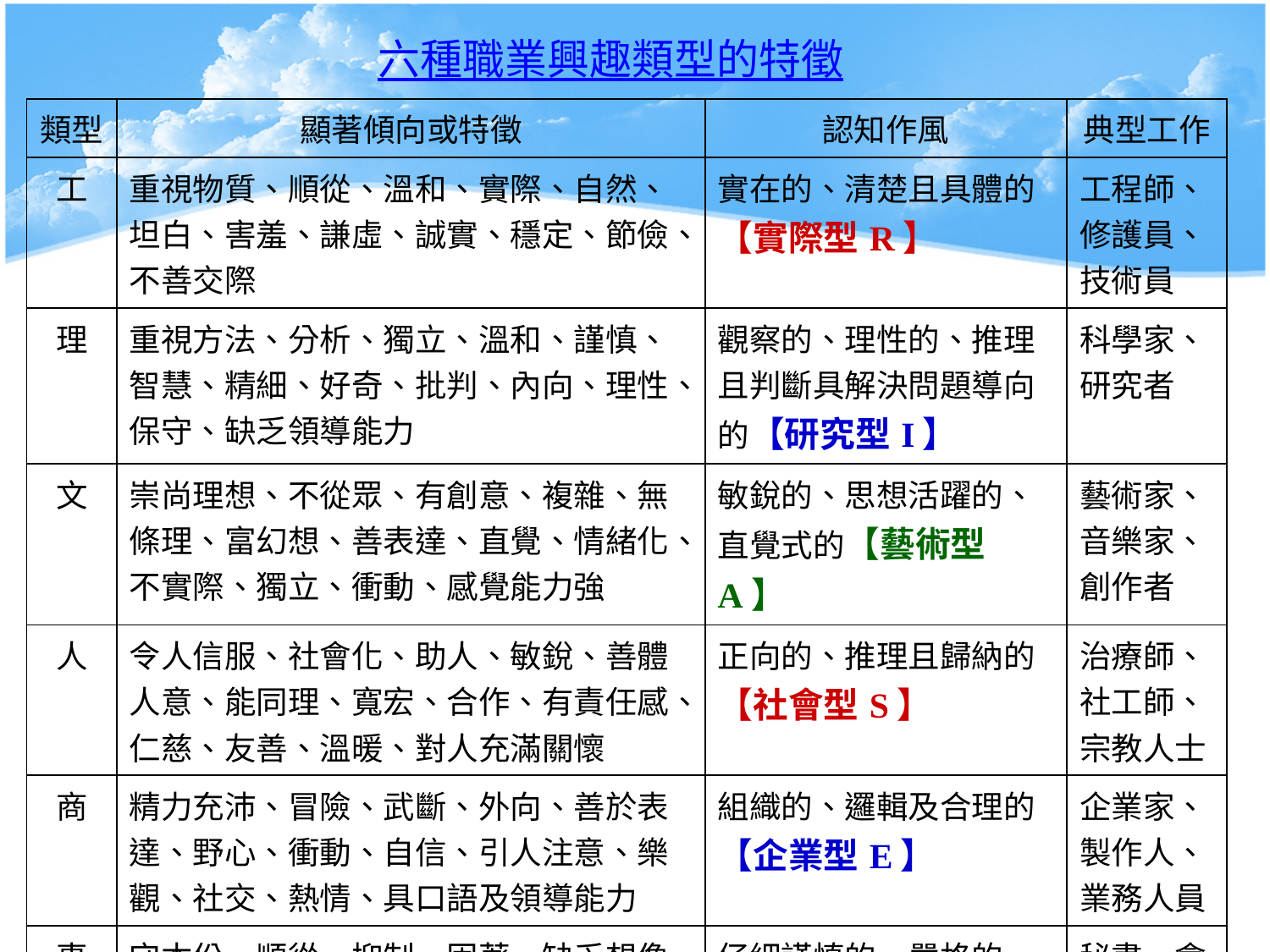

六種職業興趣類型的特徵
| 類型 | 顯著傾向或特徵 | 認知作風 | 典型工作 |
| --- | --- | --- | --- |
| 工 | 重視物質、順從、溫和、實際、自然、坦白、害羞、謙虛、誠實、穩定、節儉、不善交際 | 實在的、清楚且具體的 【實際型R】 | 工程師、修護員、技術員 |
| 理 | 重視方法、分析、獨立、溫和、謹慎、智慧、精細、好奇、批判、內向、理性、保守、缺乏領導能力 | 觀察的、理性的、推理且判斷具解決問題導向的【研究型I】 | 科學家、研究者 |
| 文 | 崇尚理想、不從眾、有創意、複雜、無條理、富幻想、善表達、直覺、情緒化、不實際、獨立、衝動、感覺能力強 | 敏銳的、思想活躍的、直覺式的【藝術型A】 | 藝術家、音樂家、創作者 |
| 人 | 令人信服、社會化、助人、敏銳、善體人意、能同理、寬宏、合作、有責任感、仁慈、友善、溫暖、對人充滿關懷 | 正向的、推理且歸納的 【社會型S】 | 治療師、社工師、宗教人士 |
| 商 | 精力充沛、冒險、武斷、外向、善於表達、野心、衝動、自信、引人注意、樂觀、社交、熱情、具口語及領導能力 | 組織的、邏輯及合理的 【企業型E】 | 企業家、製作人、業務人員 |
| 事 | 守本份、順從、抑制、固著、缺乏想像力、有良知、節儉、保守、有條理、謹慎、實際、著重細節 | 仔細謹慎的、嚴格的 【傳統型C】 | 秘書、會計師、金融分析師 |